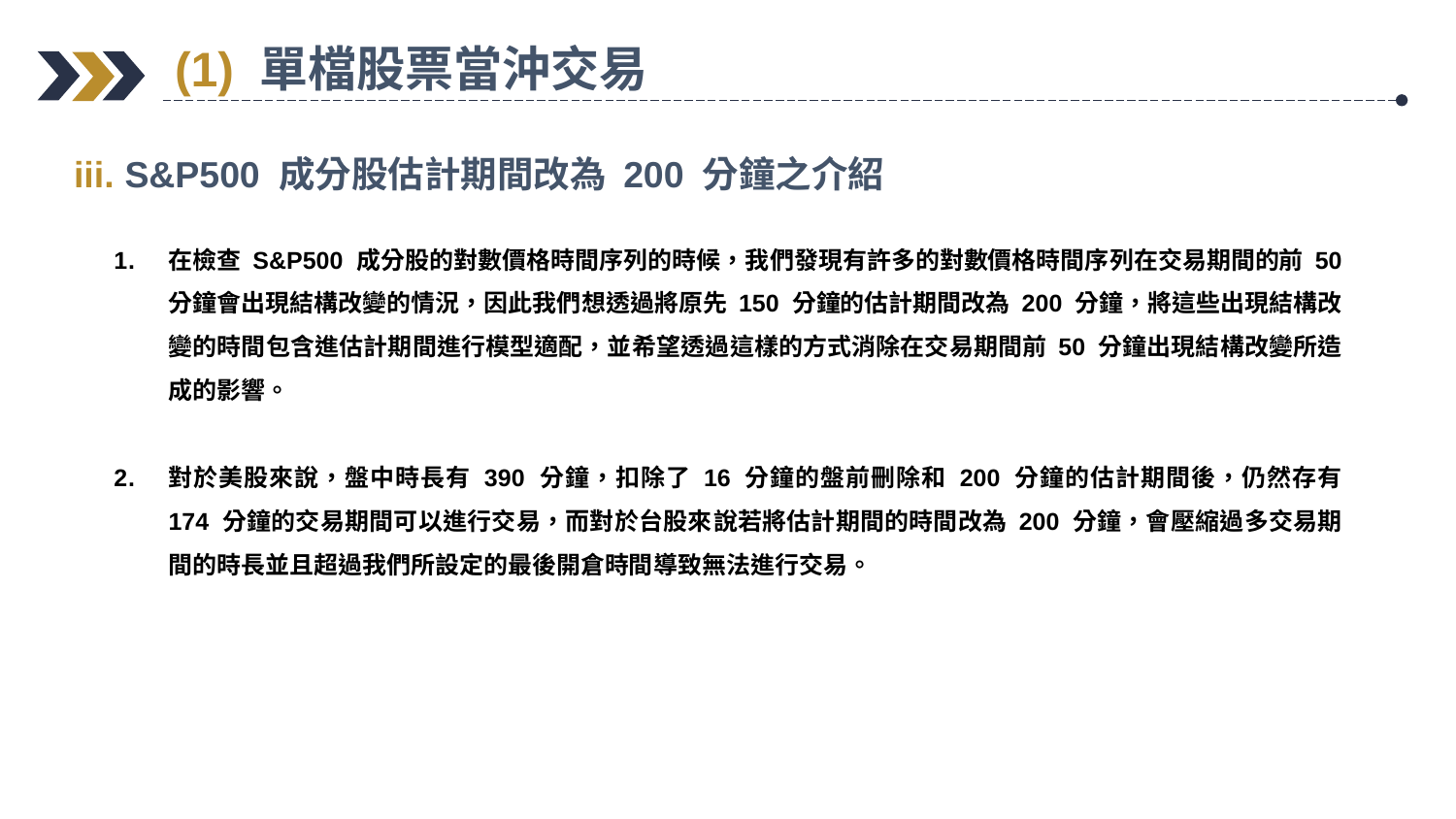

(1) 單檔股票當沖交易

iii. S&P500 成分股估計期間改為 200 分鐘之介紹
在檢查 S&P500 成分股的對數價格時間序列的時候，我們發現有許多的對數價格時間序列在交易期間的前 50 分鐘會出現結構改變的情況，因此我們想透過將原先 150 分鐘的估計期間改為 200 分鐘，將這些出現結構改變的時間包含進估計期間進行模型適配，並希望透過這樣的方式消除在交易期間前 50 分鐘出現結構改變所造成的影響。

對於美股來說，盤中時長有 390 分鐘，扣除了 16 分鐘的盤前刪除和 200 分鐘的估計期間後，仍然存有 174 分鐘的交易期間可以進行交易，而對於台股來說若將估計期間的時間改為 200 分鐘，會壓縮過多交易期間的時長並且超過我們所設定的最後開倉時間導致無法進行交易。